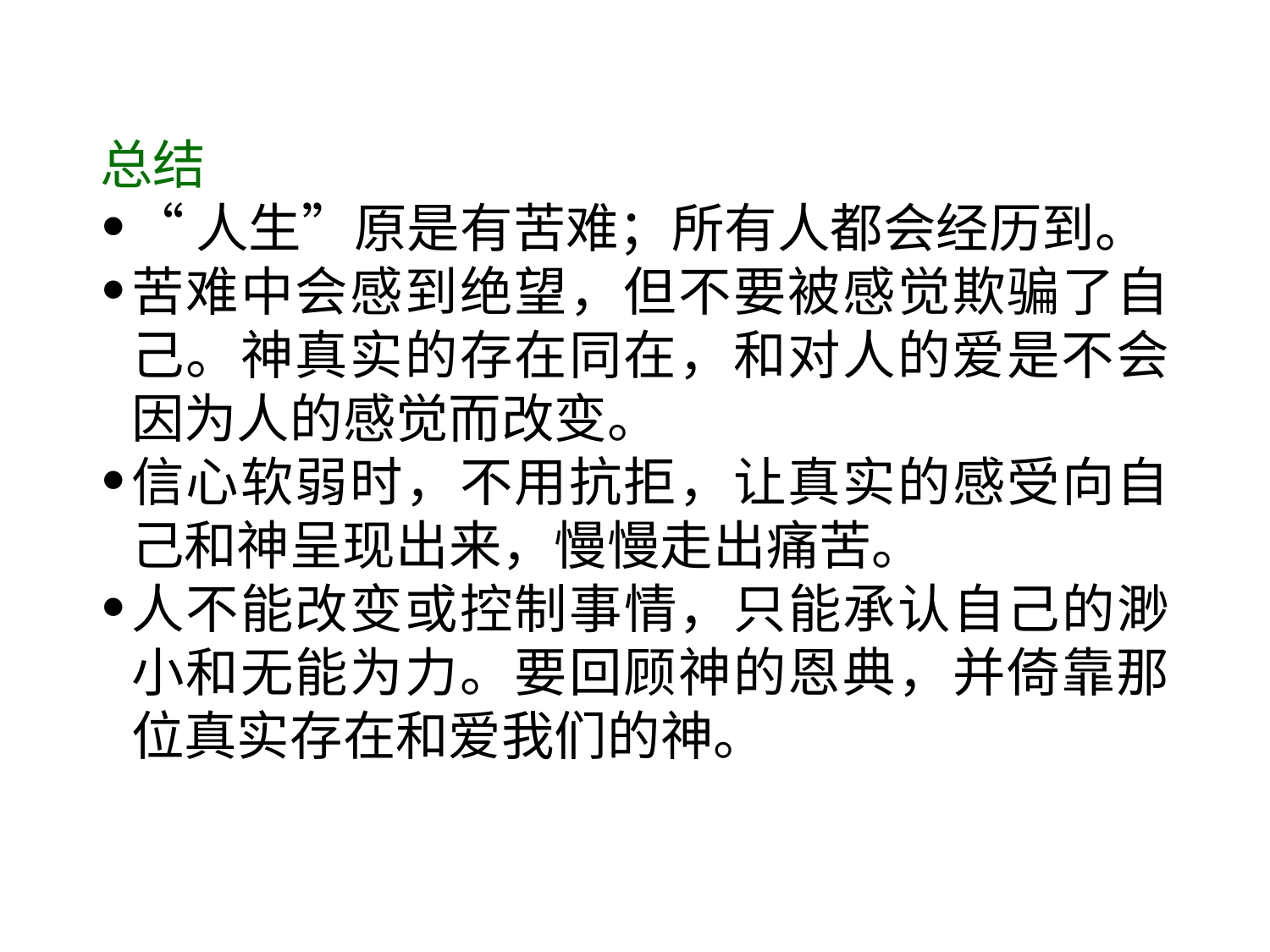

# 总结
“人生”原是有苦难；所有人都会经历到。
苦难中会感到绝望，但不要被感觉欺骗了自己。神真实的存在同在，和对人的爱是不会因为人的感觉而改变。
信心软弱时，不用抗拒，让真实的感受向自己和神呈现出来，慢慢走出痛苦。
人不能改变或控制事情，只能承认自己的渺小和无能为力。要回顾神的恩典，并倚靠那位真实存在和爱我们的神。